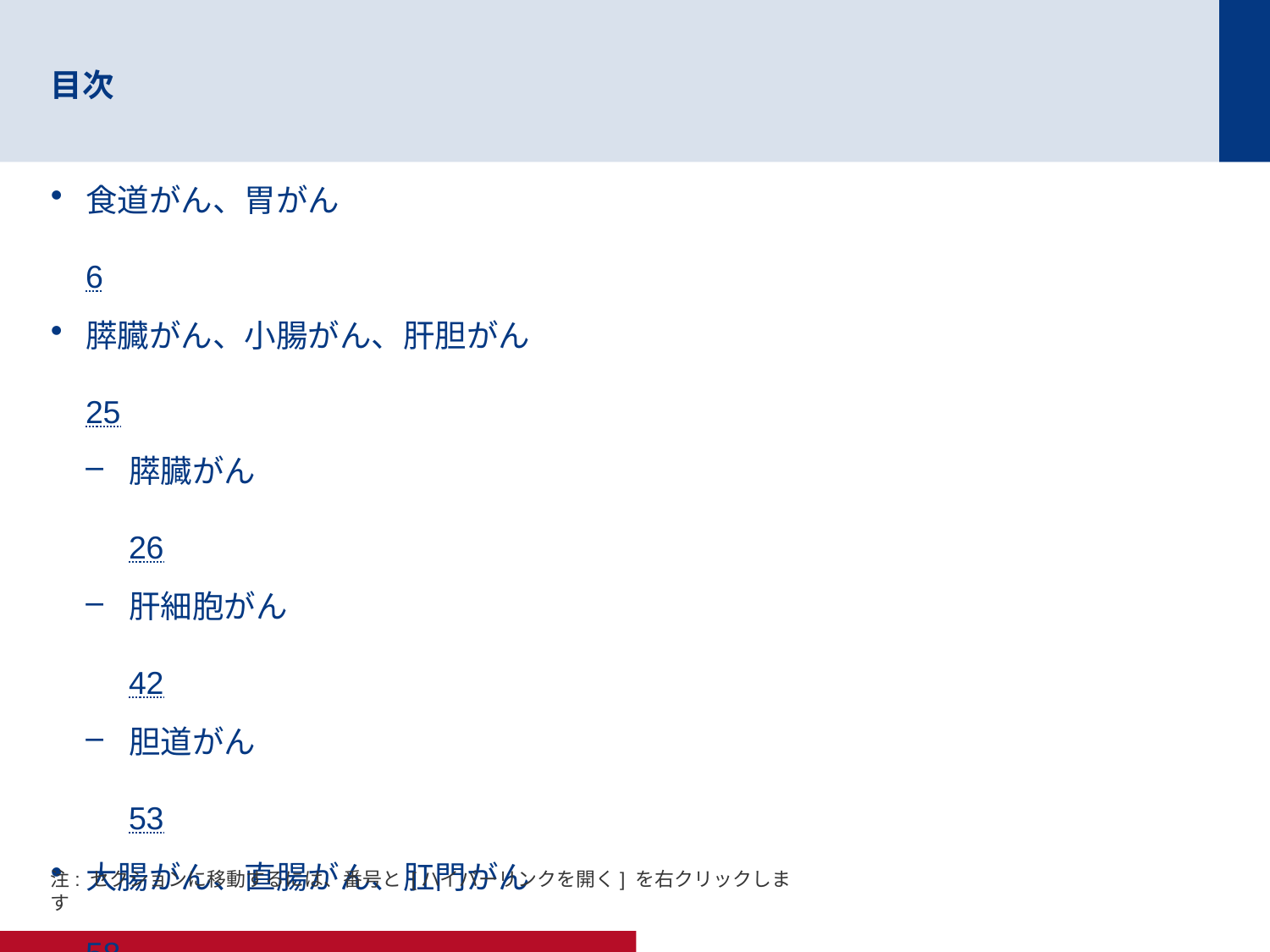

# 目次
食道がん、胃がん	6
膵臓がん、小腸がん、肝胆がん	25
膵臓がん	26
肝細胞がん	42
胆道がん	53
大腸がん、直腸がん、肛門がん	58
胃腸がん	124
注: セクションに移動するには、番号と [ハイパーリンクを開く] を右クリックします